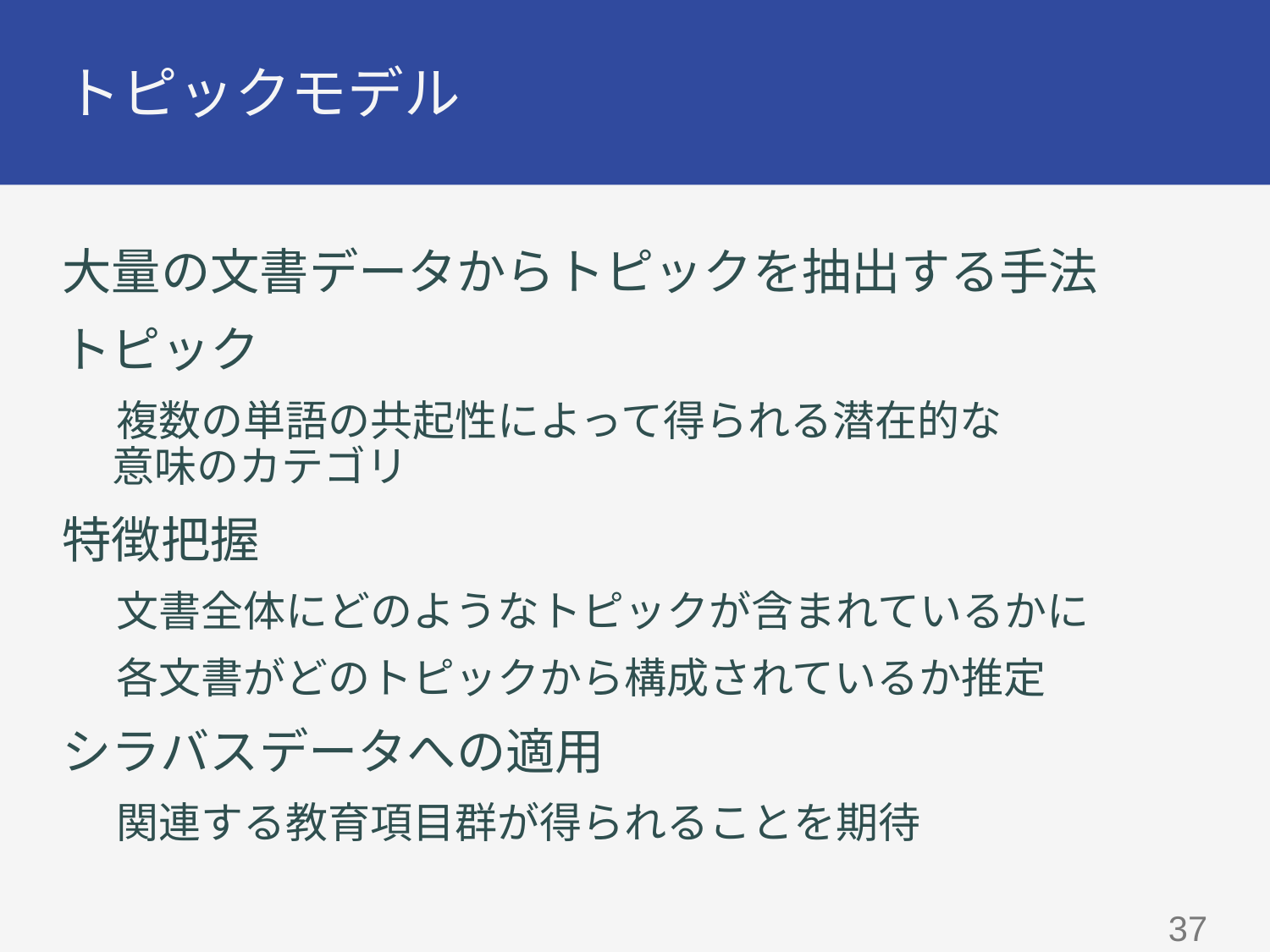

# トピックモデル
大量の文書データからトピックを抽出する手法
トピック
複数の単語の共起性によって得られる潜在的な
意味のカテゴリ
特徴把握
文書全体にどのようなトピックが含まれているかに
各文書がどのトピックから構成されているか推定
シラバスデータへの適用
関連する教育項目群が得られることを期待
37